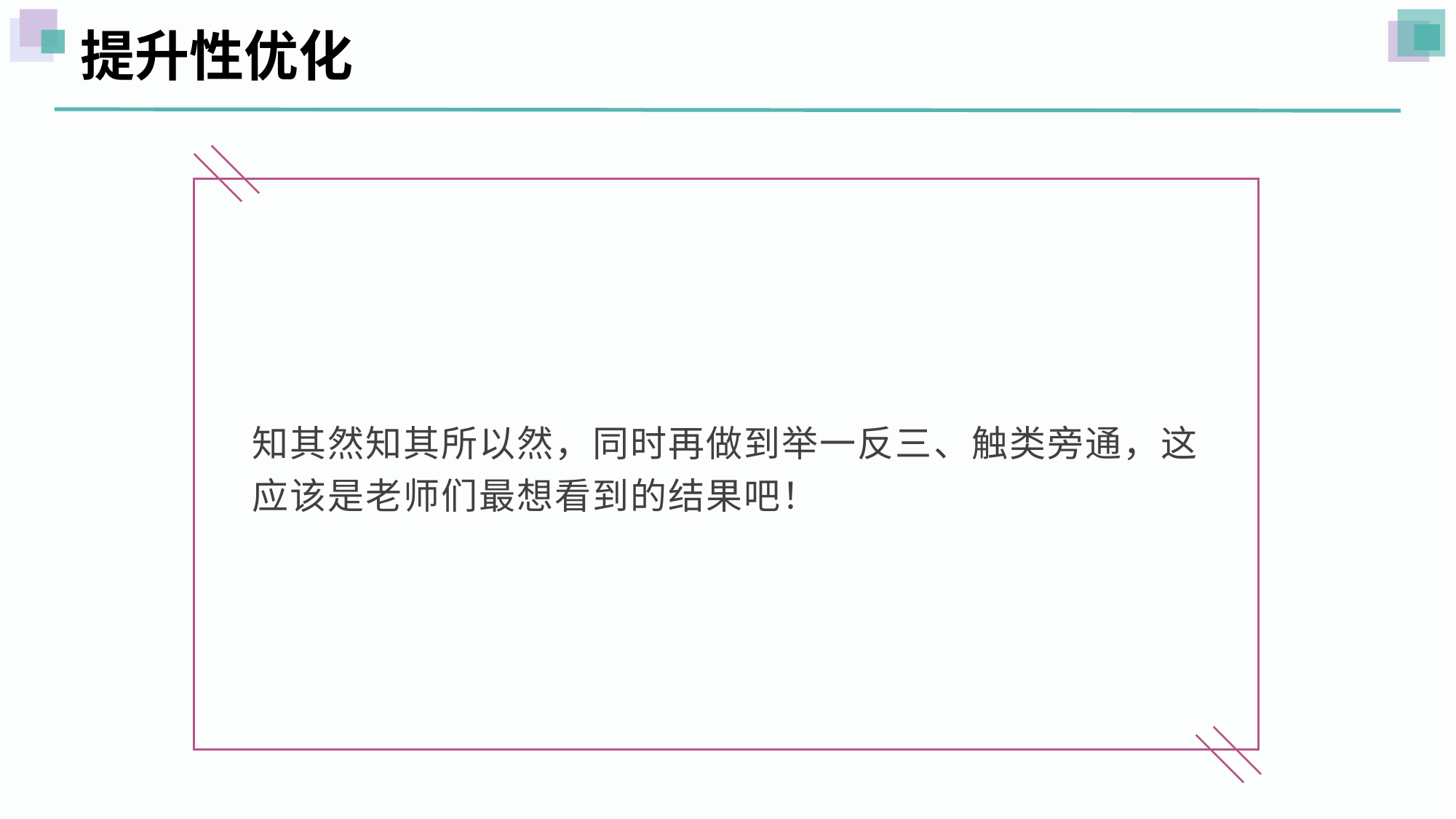

提升性优化

知其然知其所以然，同时再做到举一反三、触类旁通，这应该是老师们最想看到的结果吧！